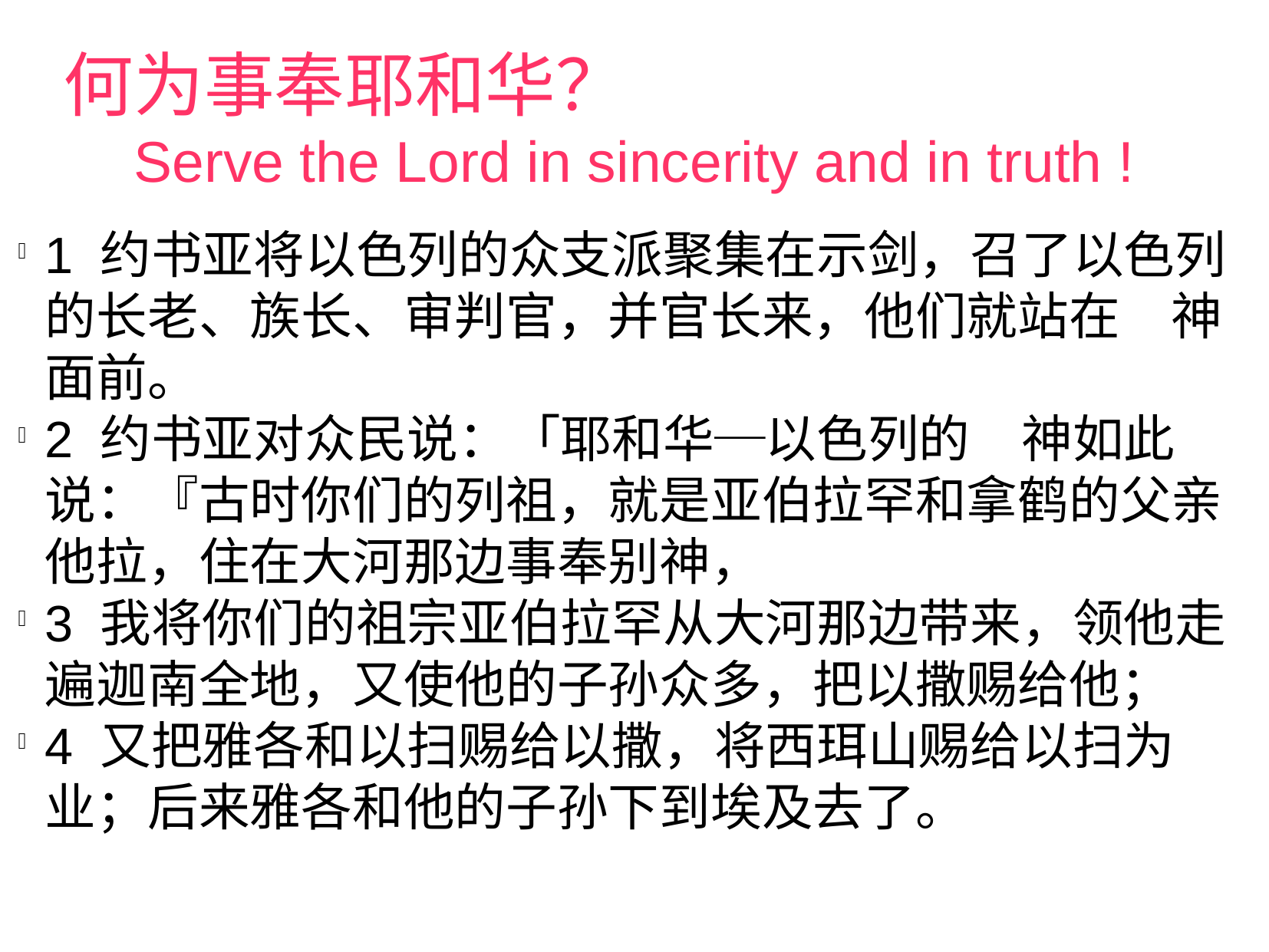

何为事奉耶和华？
Serve the Lord in sincerity and in truth !
1 约书亚将以色列的众支派聚集在示剑，召了以色列的长老、族长、审判官，并官长来，他们就站在　神面前。
2 约书亚对众民说：「耶和华─以色列的　神如此说：『古时你们的列祖，就是亚伯拉罕和拿鹤的父亲他拉，住在大河那边事奉别神，
3 我将你们的祖宗亚伯拉罕从大河那边带来，领他走遍迦南全地，又使他的子孙众多，把以撒赐给他；
4 又把雅各和以扫赐给以撒，将西珥山赐给以扫为业；后来雅各和他的子孙下到埃及去了。